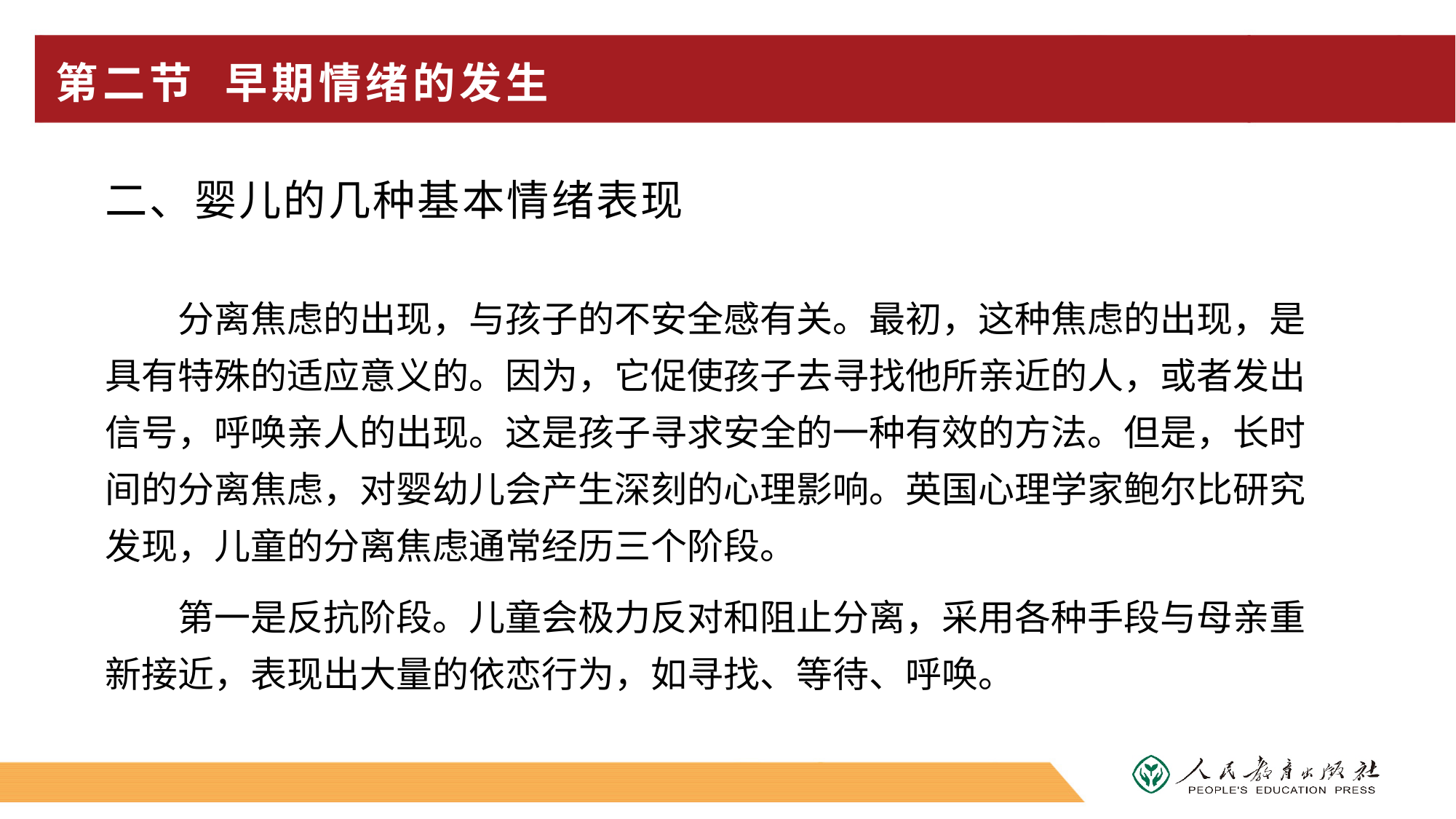

# 第二节  早期情绪的发生
二、婴儿的几种基本情绪表现
分离焦虑的出现，与孩子的不安全感有关。最初，这种焦虑的出现，是具有特殊的适应意义的。因为，它促使孩子去寻找他所亲近的人，或者发出信号，呼唤亲人的出现。这是孩子寻求安全的一种有效的方法。但是，长时间的分离焦虑，对婴幼儿会产生深刻的心理影响。英国心理学家鲍尔比研究发现，儿童的分离焦虑通常经历三个阶段。
第一是反抗阶段。儿童会极力反对和阻止分离，采用各种手段与母亲重新接近，表现出大量的依恋行为，如寻找、等待、呼唤。